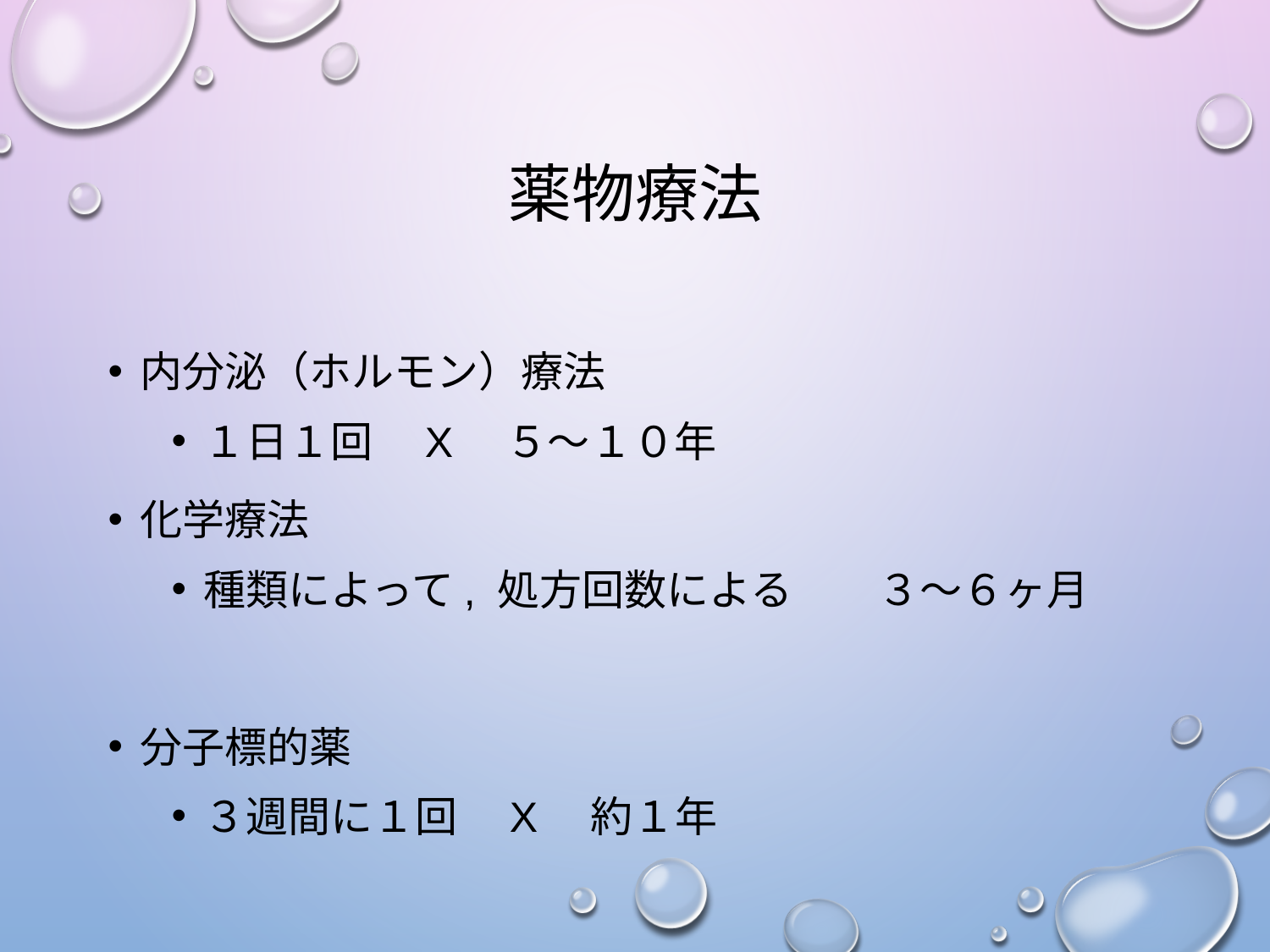

# 薬物療法
内分泌（ホルモン）療法
１日１回　x　５〜１０年
化学療法
種類によって, 処方回数による　　３〜６ヶ月

分子標的薬
３週間に１回　x　約１年